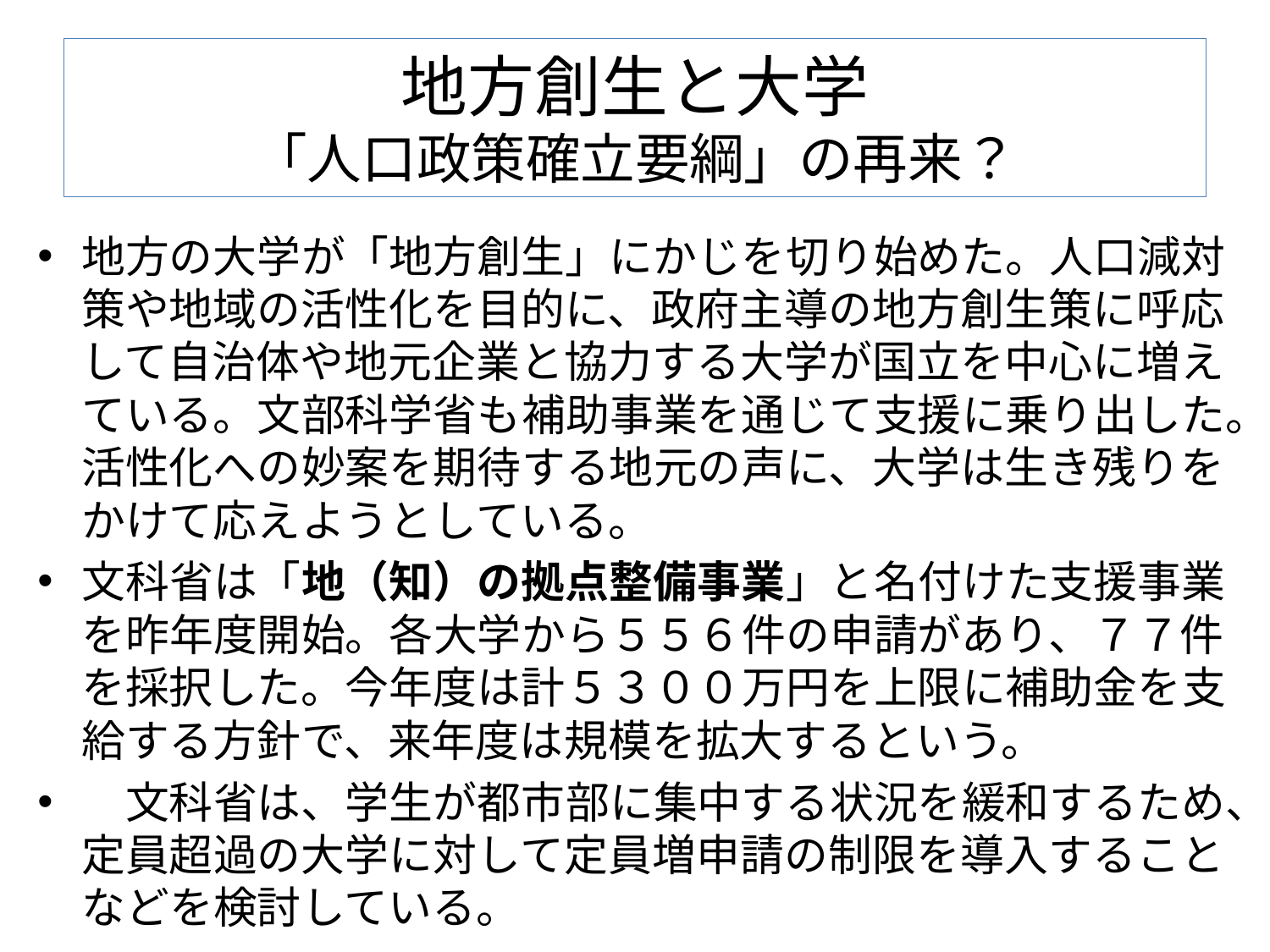

# 地方創生と大学 「人口政策確立要綱」の再来？
地方の大学が「地方創生」にかじを切り始めた。人口減対策や地域の活性化を目的に、政府主導の地方創生策に呼応して自治体や地元企業と協力する大学が国立を中心に増えている。文部科学省も補助事業を通じて支援に乗り出した。活性化への妙案を期待する地元の声に、大学は生き残りをかけて応えようとしている。
文科省は「地（知）の拠点整備事業」と名付けた支援事業を昨年度開始。各大学から５５６件の申請があり、７７件を採択した。今年度は計５３００万円を上限に補助金を支給する方針で、来年度は規模を拡大するという。
　文科省は、学生が都市部に集中する状況を緩和するため、定員超過の大学に対して定員増申請の制限を導入することなどを検討している。